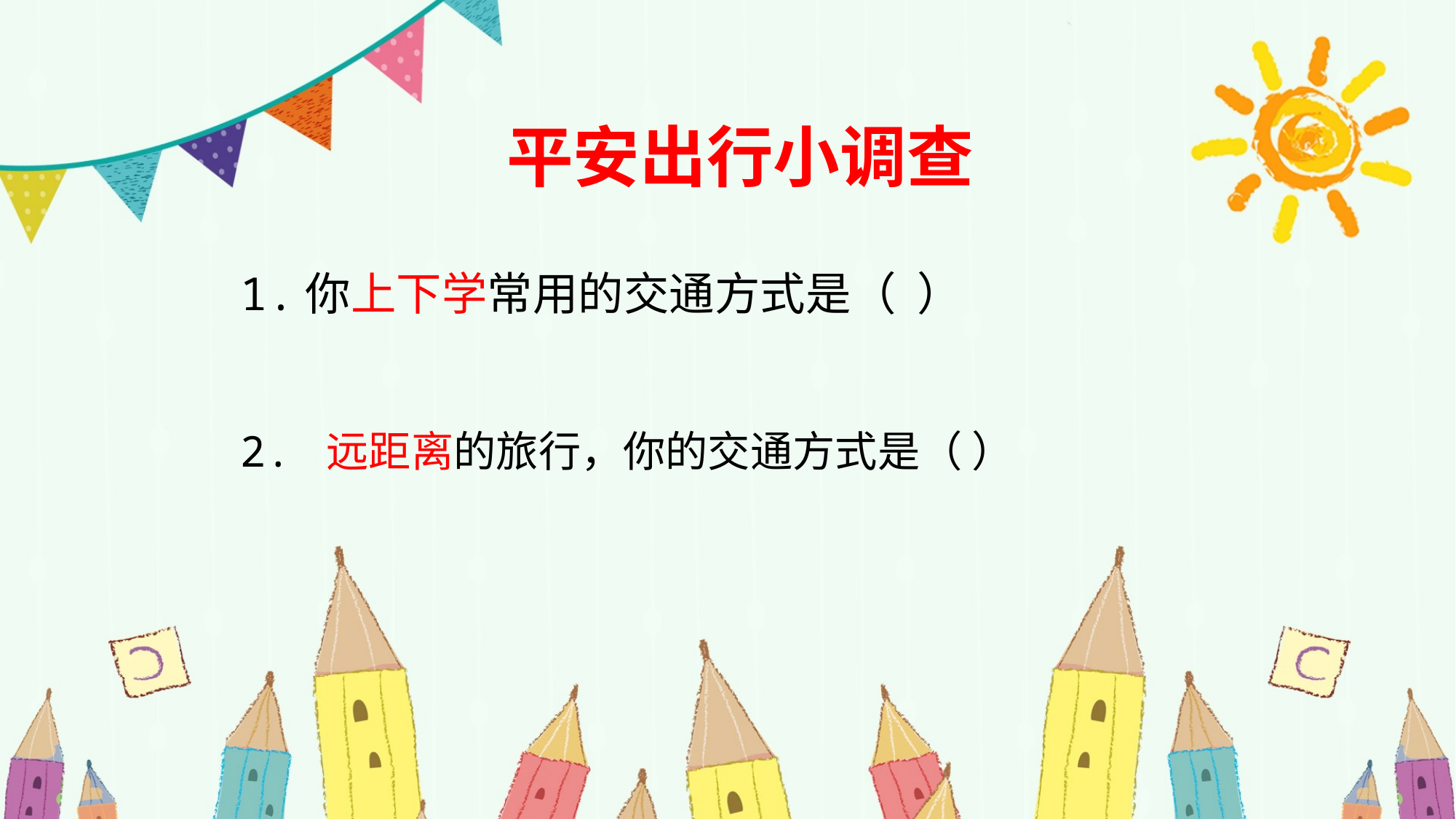

平安出行小调查
1.你上下学常用的交通方式是（  ）

2. 远距离的旅行，你的交通方式是（ ）